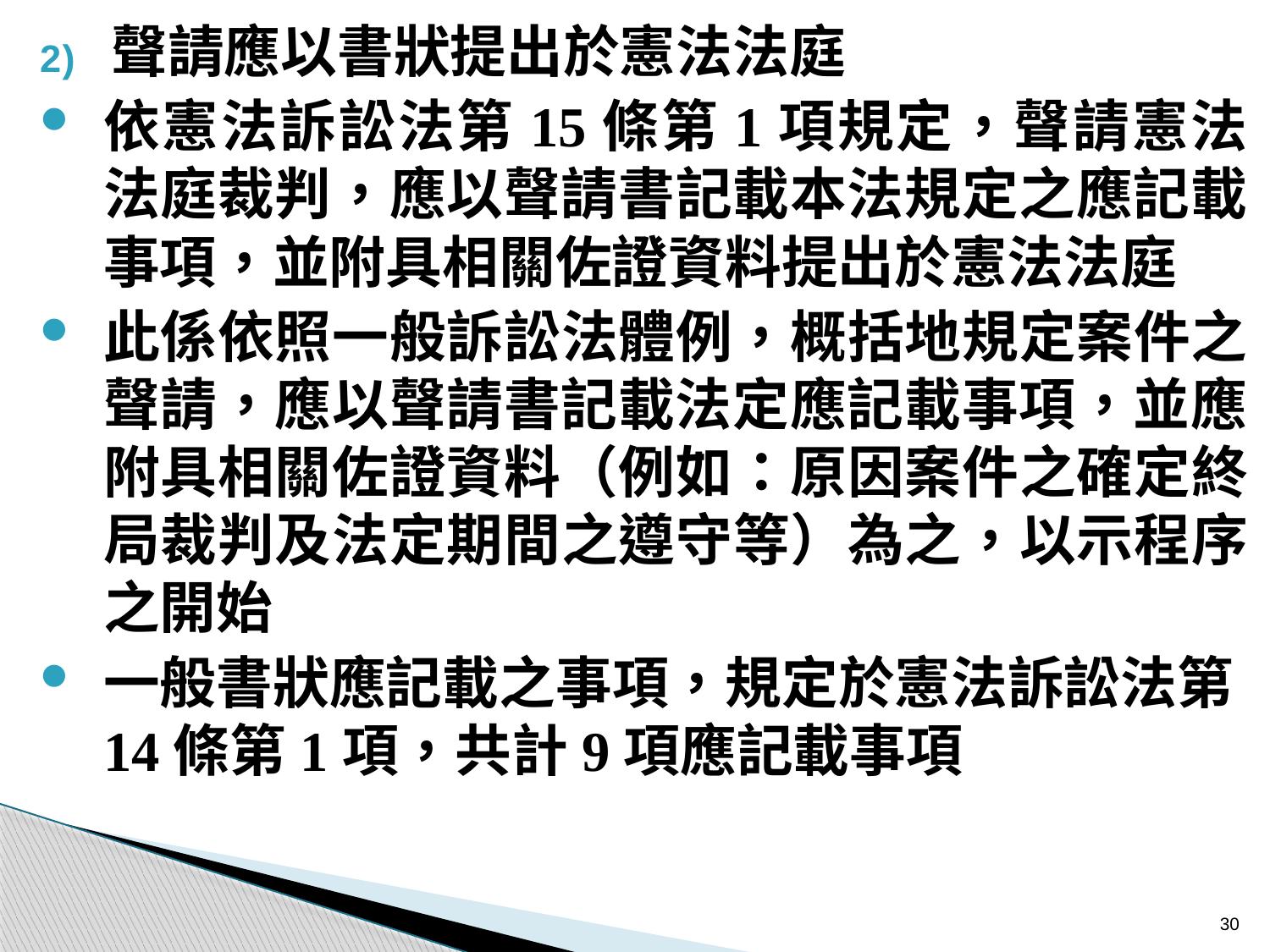

聲請應以書狀提出於憲法法庭
依憲法訴訟法第15條第1項規定，聲請憲法法庭裁判，應以聲請書記載本法規定之應記載事項，並附具相關佐證資料提出於憲法法庭
此係依照一般訴訟法體例，概括地規定案件之聲請，應以聲請書記載法定應記載事項，並應附具相關佐證資料（例如：原因案件之確定終局裁判及法定期間之遵守等）為之，以示程序之開始
一般書狀應記載之事項，規定於憲法訴訟法第14條第1項，共計9項應記載事項
30